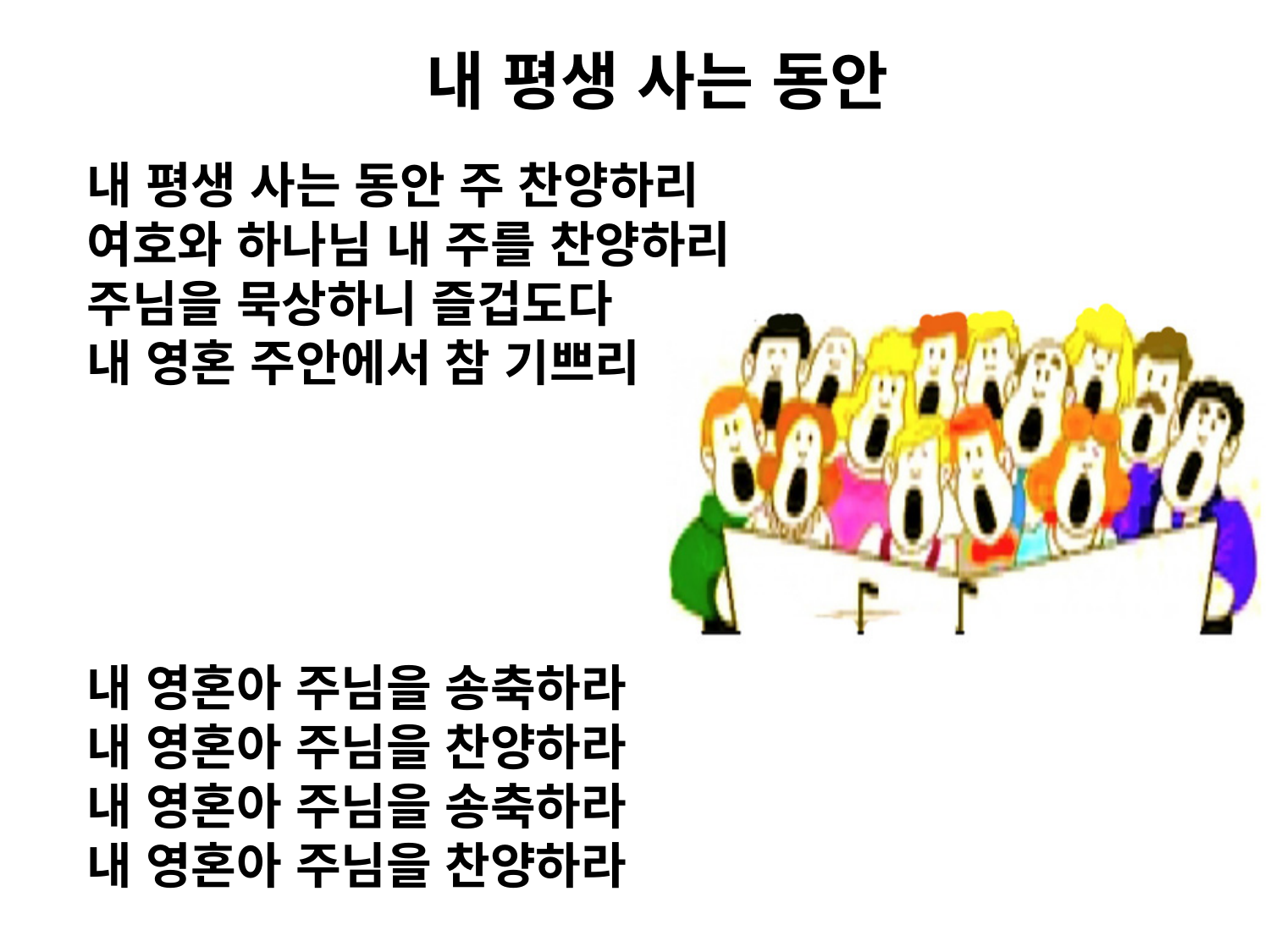

# 내 평생 사는 동안
내 평생 사는 동안 주 찬양하리
여호와 하나님 내 주를 찬양하리
주님을 묵상하니 즐겁도다
내 영혼 주안에서 참 기쁘리

내 영혼아 주님을 송축하라
내 영혼아 주님을 찬양하라
내 영혼아 주님을 송축하라
내 영혼아 주님을 찬양하라